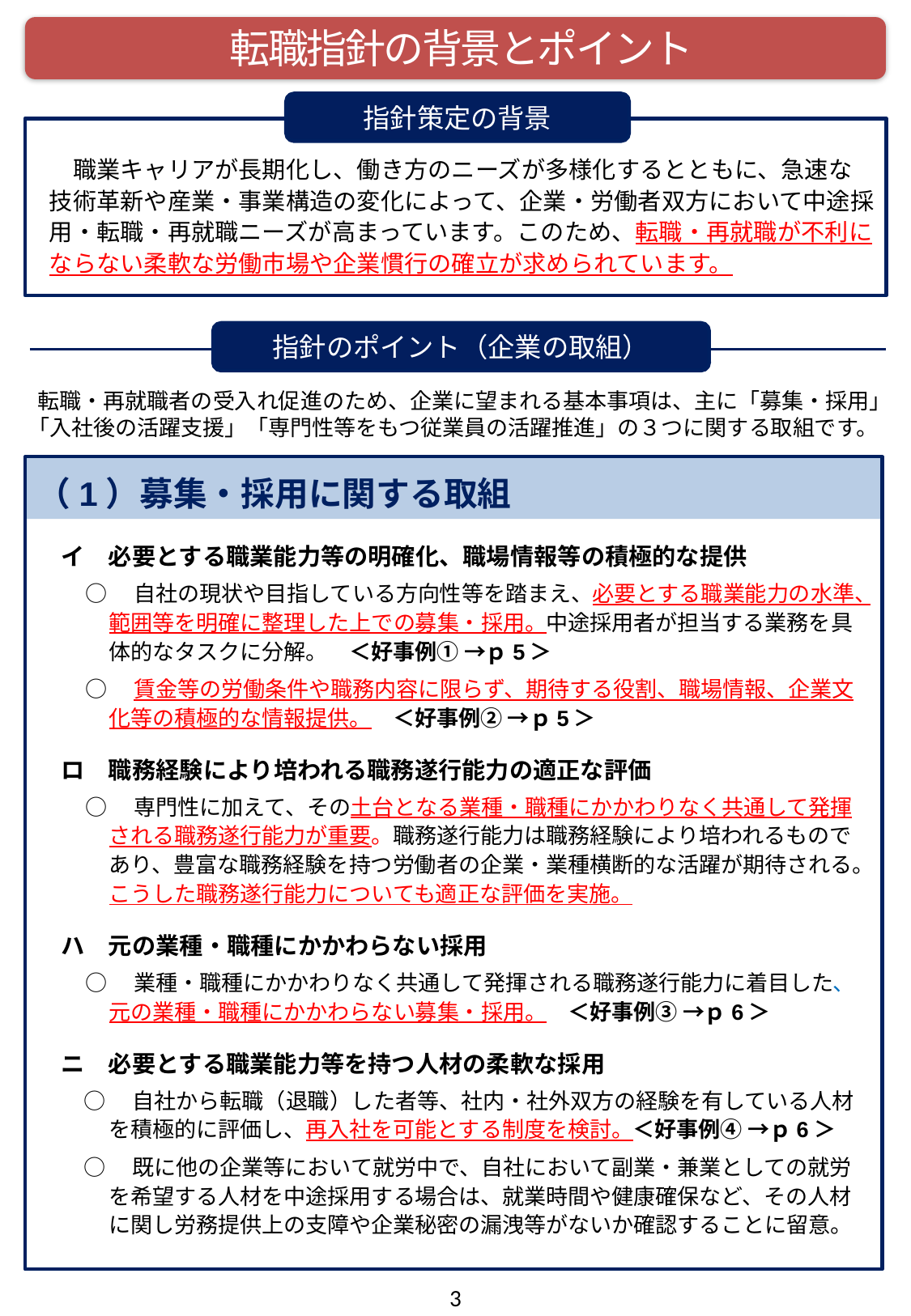

転職指針の背景とポイント
指針策定の背景
指針策定の背景

　職業キャリアが長期化し、働き方のニーズが多様化するとともに、急速な技術革新や産業・事業構造の変化によって、企業・労働者双方において中途採用・転職・再就職ニーズが高まっています。このため、転職・再就職が不利にならない柔軟な労働市場や企業慣行の確立が求められています。
指針のポイント（企業の取組）
 転職・再就職者の受入れ促進のため、企業に望まれる基本事項は、主に「募集・採用」「入社後の活躍支援」「専門性等をもつ従業員の活躍推進」の３つに関する取組です。

（1）募集・採用に関する取組
イ　必要とする職業能力等の明確化、職場情報等の積極的な提供
○　自社の現状や目指している方向性等を踏まえ、必要とする職業能力の水準、範囲等を明確に整理した上での募集・採用。中途採用者が担当する業務を具体的なタスクに分解。　＜好事例① →ｐ5＞

○　賃金等の労働条件や職務内容に限らず、期待する役割、職場情報、企業文化等の積極的な情報提供。　＜好事例② →ｐ5＞

ロ　職務経験により培われる職務遂行能力の適正な評価
○　専門性に加えて、その土台となる業種・職種にかかわりなく共通して発揮される職務遂行能力が重要。職務遂行能力は職務経験により培われるものであり、豊富な職務経験を持つ労働者の企業・業種横断的な活躍が期待される。こうした職務遂行能力についても適正な評価を実施。

ハ　元の業種・職種にかかわらない採用
○　業種・職種にかかわりなく共通して発揮される職務遂行能力に着目した、元の業種・職種にかかわらない募集・採用。　＜好事例③ →ｐ6＞

ニ　必要とする職業能力等を持つ人材の柔軟な採用
○　自社から転職（退職）した者等、社内・社外双方の経験を有している人材を積極的に評価し、再入社を可能とする制度を検討。＜好事例④ →ｐ6＞

○　既に他の企業等において就労中で、自社において副業・兼業としての就労を希望する人材を中途採用する場合は、就業時間や健康確保など、その人材に関し労務提供上の支障や企業秘密の漏洩等がないか確認することに留意。
3